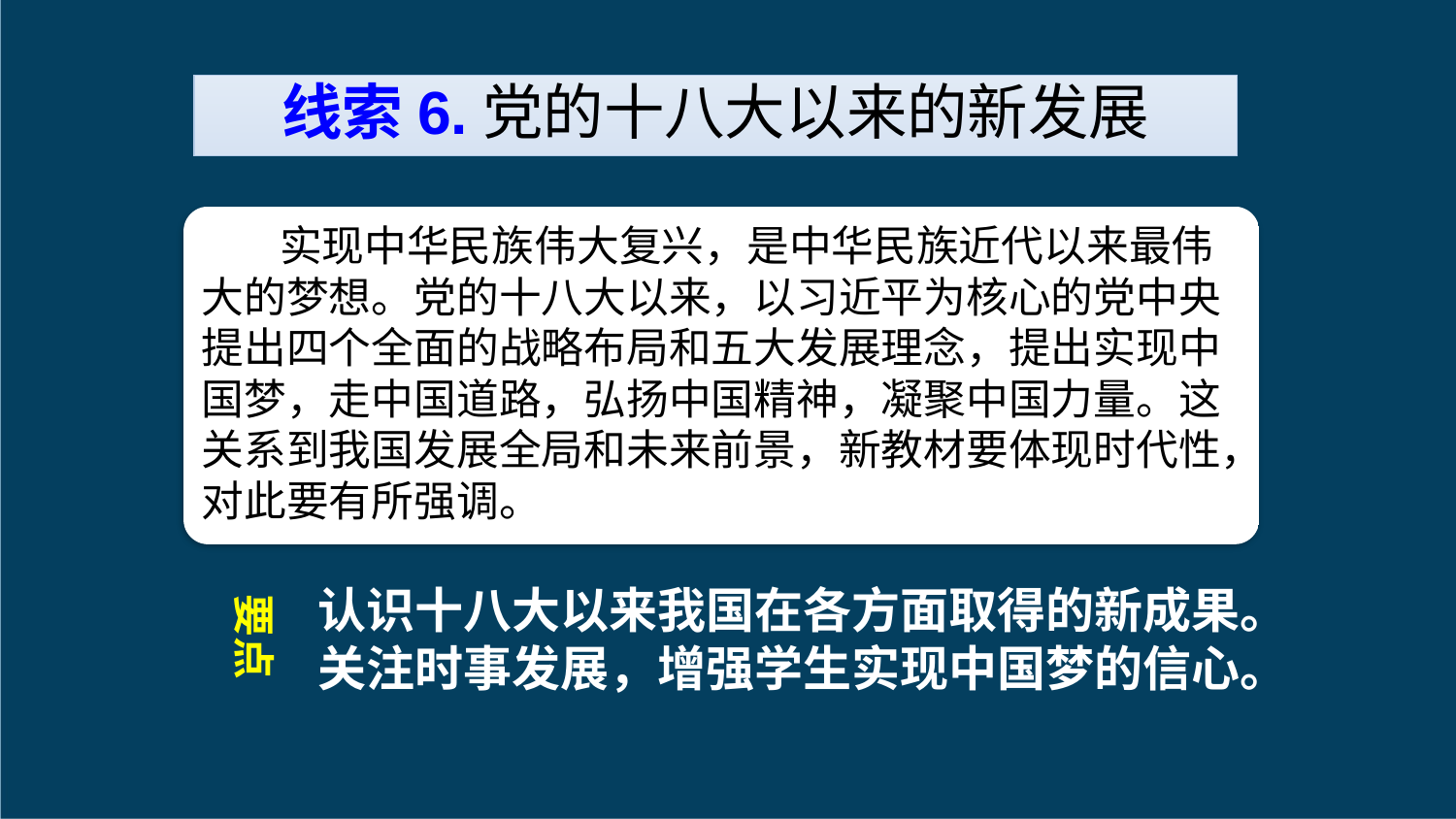

线索6.党的十八大以来的新发展
       实现中华民族伟大复兴，是中华民族近代以来最伟大的梦想。党的十八大以来，以习近平为核心的党中央提出四个全面的战略布局和五大发展理念，提出实现中国梦，走中国道路，弘扬中国精神，凝聚中国力量。这关系到我国发展全局和未来前景，新教材要体现时代性，对此要有所强调。

认识十八大以来我国在各方面取得的新成果。
关注时事发展，增强学生实现中国梦的信心。
要点